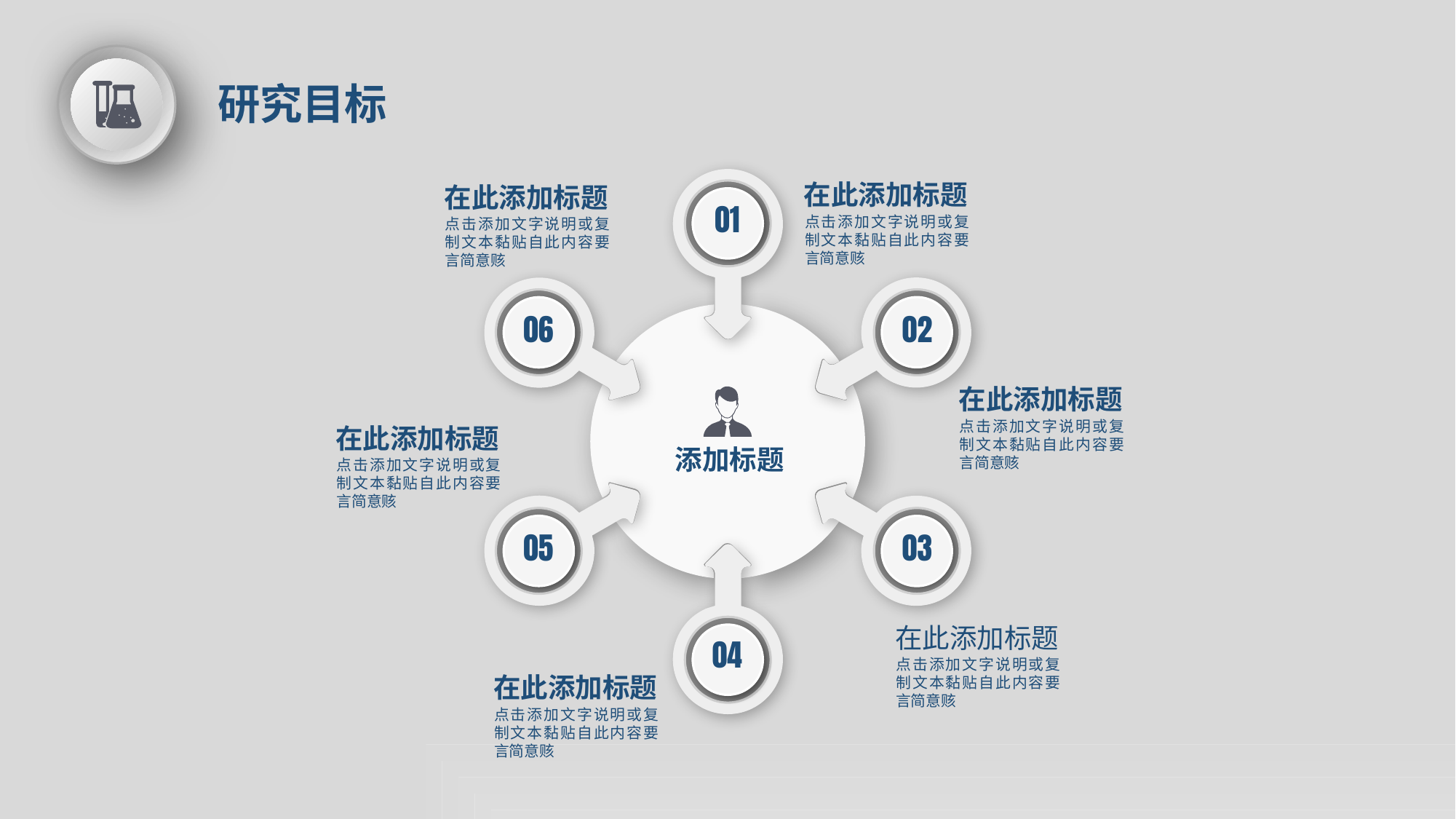

研究目标

01
在此添加标题
点击添加文字说明或复制文本黏贴自此内容要言简意赅
在此添加标题
点击添加文字说明或复制文本黏贴自此内容要言简意赅

06

02

在此添加标题
点击添加文字说明或复制文本黏贴自此内容要言简意赅

在此添加标题
点击添加文字说明或复制文本黏贴自此内容要言简意赅
添加标题

05

03

04
在此添加标题
点击添加文字说明或复制文本黏贴自此内容要言简意赅
在此添加标题
点击添加文字说明或复制文本黏贴自此内容要言简意赅